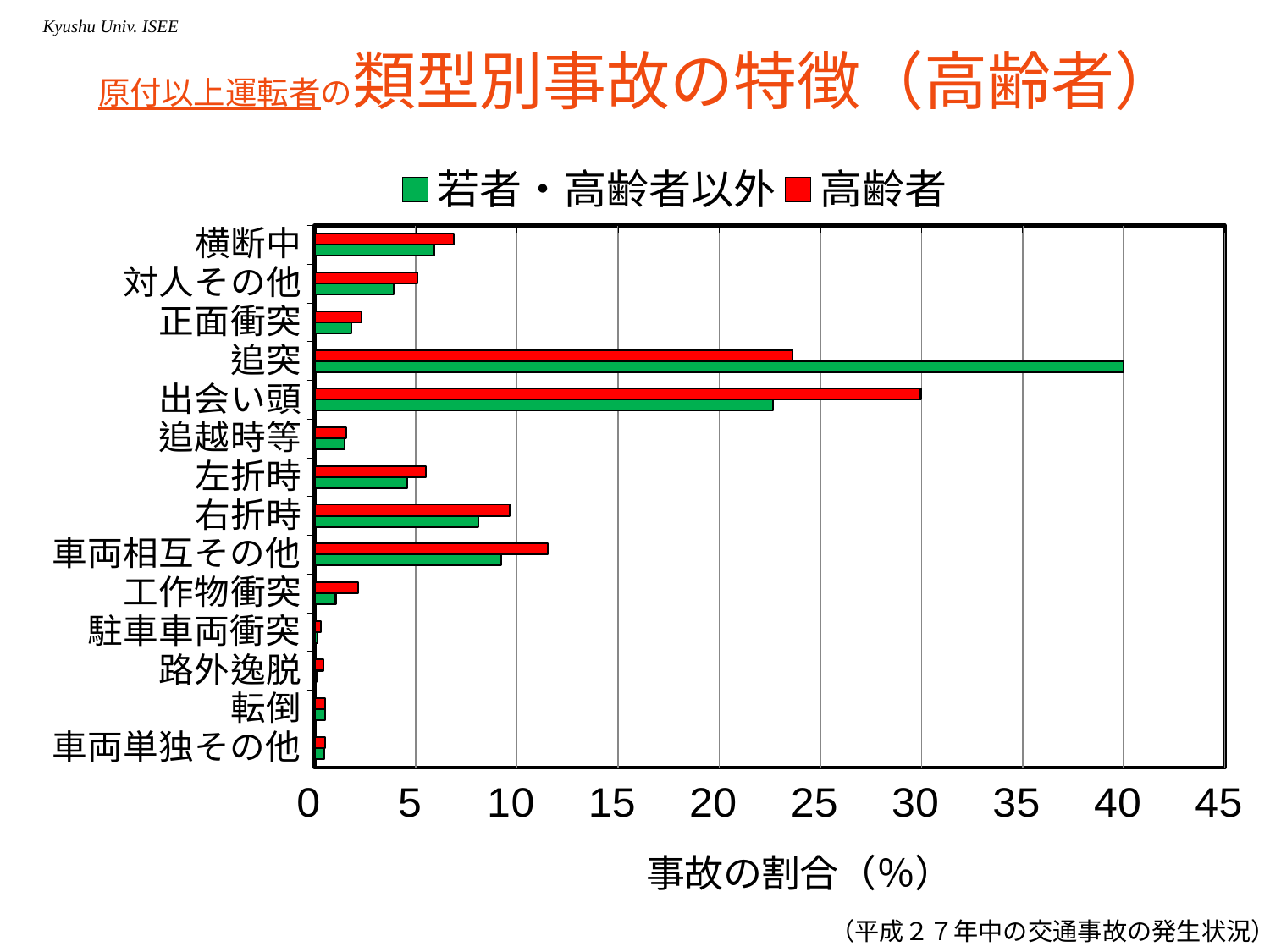

# 原付以上運転者の類型別事故の特徴（高齢者）

### Chart

| Category | 高齢者 | 若者・高齢者以外 |
|---|---|---|
| 横断中 | 6.866167417529414 | 5.93064717418435 |
| 対人その他 | 5.074042028423387 | 3.895822190527127 |
| 正面衝突 | 2.315243011009338 | 1.804243180602603 |
| 追突 | 23.62582172231007 | 39.98989718904139 |
| 出会い頭 | 29.96787699774244 | 22.66625066856837 |
| 追越時等 | 1.547473421447823 | 1.505021691329411 |
| 左折時 | 5.49571859056598 | 4.587270458192191 |
| 右折時 | 9.641873278236915 | 8.0965115588043 |
| 車両相互その他 | 11.5215164443914 | 9.209900754739403 |
| 工作物衝突 | 2.14319101749361 | 1.044155226718964 |
| 駐車車両衝突 | 0.307306739863353 | 0.156296428359185 |
| 路外逸脱 | 0.440572445823512 | 0.116479467522434 |
| 転倒 | 0.51018885938479 | 0.512569085398467 |
| 車両単独その他 | 0.532068303646906 | 0.479289237534914 |
（平成２７年中の交通事故の発生状況）